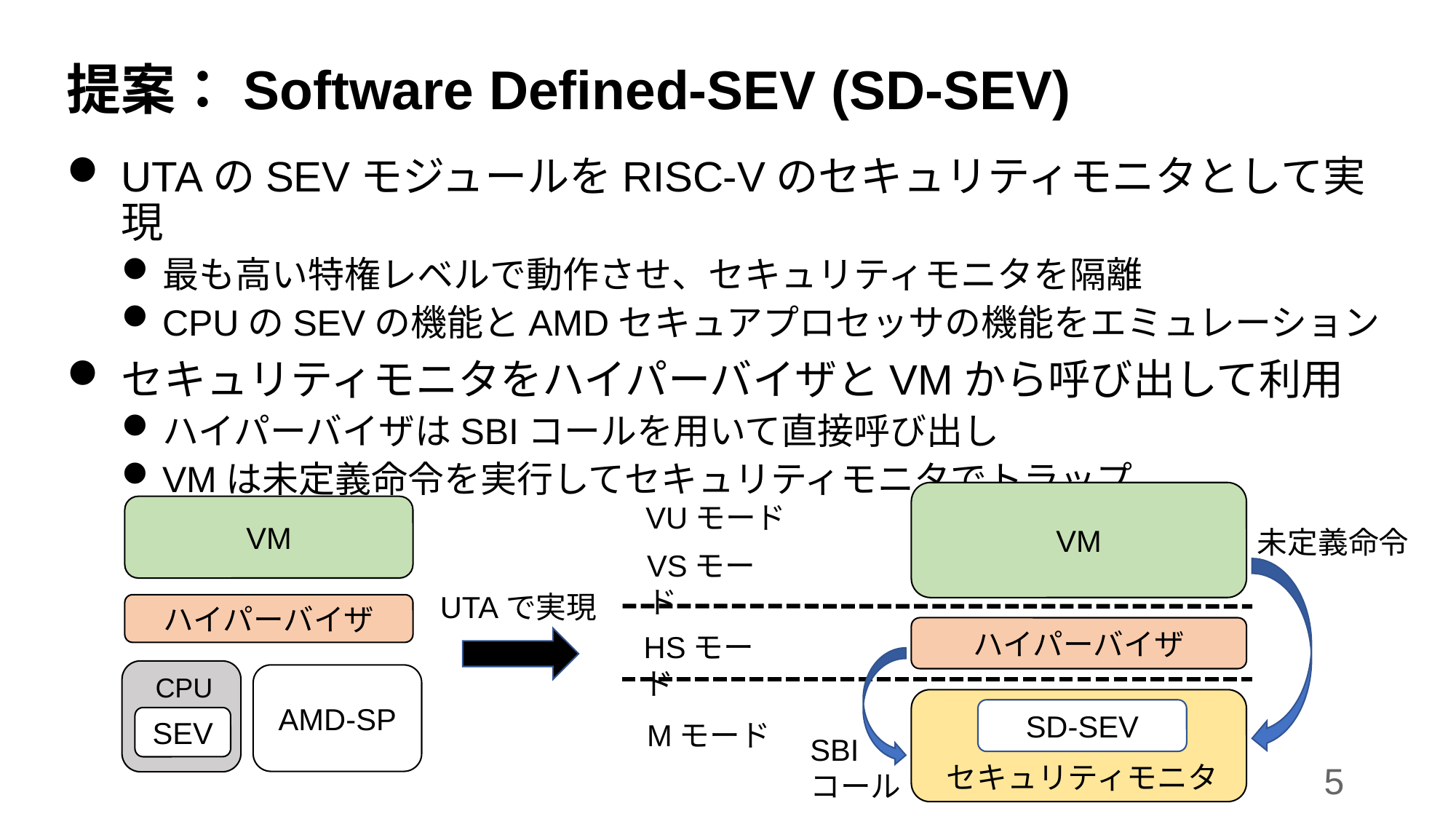

# 提案：Software Defined-SEV (SD-SEV)
UTAのSEVモジュールをRISC-Vのセキュリティモニタとして実現
最も高い特権レベルで動作させ、セキュリティモニタを隔離
CPUのSEVの機能とAMDセキュアプロセッサの機能をエミュレーション
セキュリティモニタをハイパーバイザとVMから呼び出して利用
ハイパーバイザはSBIコールを用いて直接呼び出し
VMは未定義命令を実行してセキュリティモニタでトラップ
VM
VUモード
VM
未定義命令
VSモード
UTAで実現
ハイパーバイザ
ハイパーバイザ
HSモード

CPU
AMD-SP

SD-SEV
SEV
Mモード
SBI
コール
セキュリティモニタ